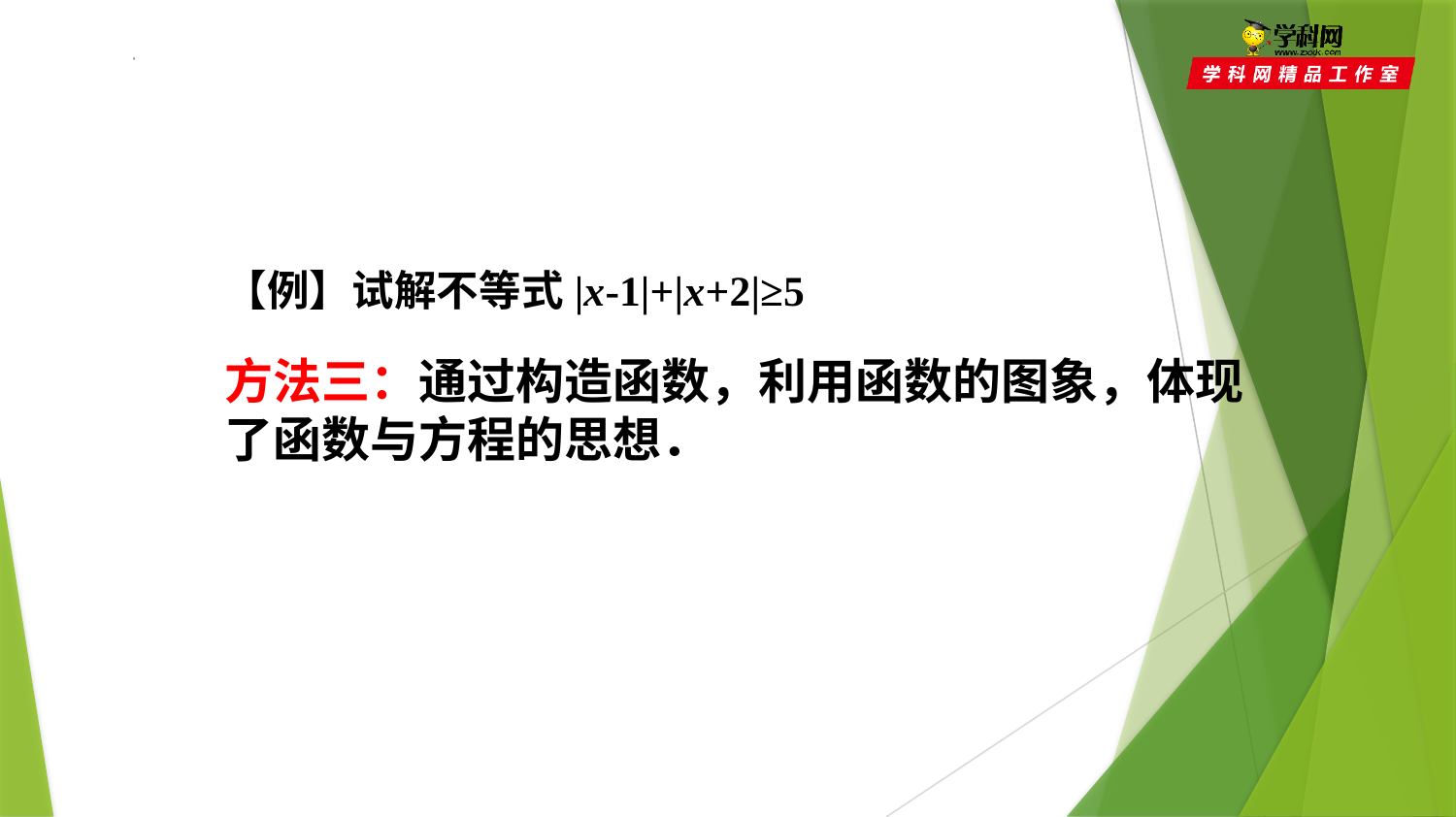

【例】试解不等式|x-1|+|x+2|≥5
方法三：通过构造函数，利用函数的图象，体现了函数与方程的思想．